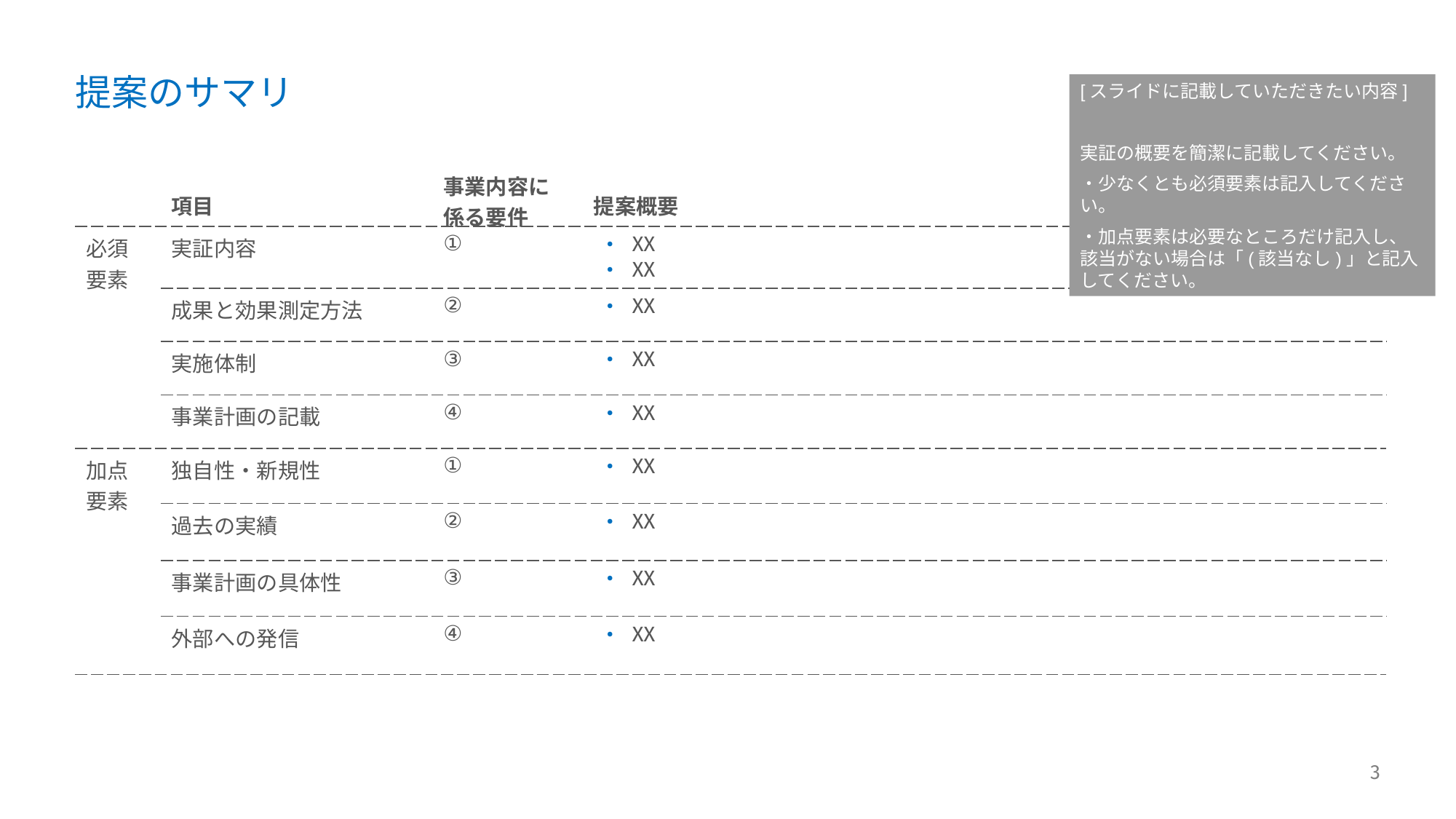

# 提案のサマリ
[スライドに記載していただきたい内容]

実証の概要を簡潔に記載してください。
・少なくとも必須要素は記入してください。
・加点要素は必要なところだけ記入し、該当がない場合は「(該当なし)」と記入してください。
|  | 項目 | 事業内容に 係る要件 | 提案概要 |
| --- | --- | --- | --- |
| 必須 要素 | 実証内容 | ① | XX XX |
|  | 成果と効果測定方法 | ② | XX |
|  | 実施体制 | ③ | XX |
|  | 事業計画の記載 | ④ | XX |
| 加点 要素 | 独自性・新規性 | ① | XX |
|  | 過去の実績 | ② | XX |
|  | 事業計画の具体性 | ③ | XX |
|  | 外部への発信 | ④ | XX |